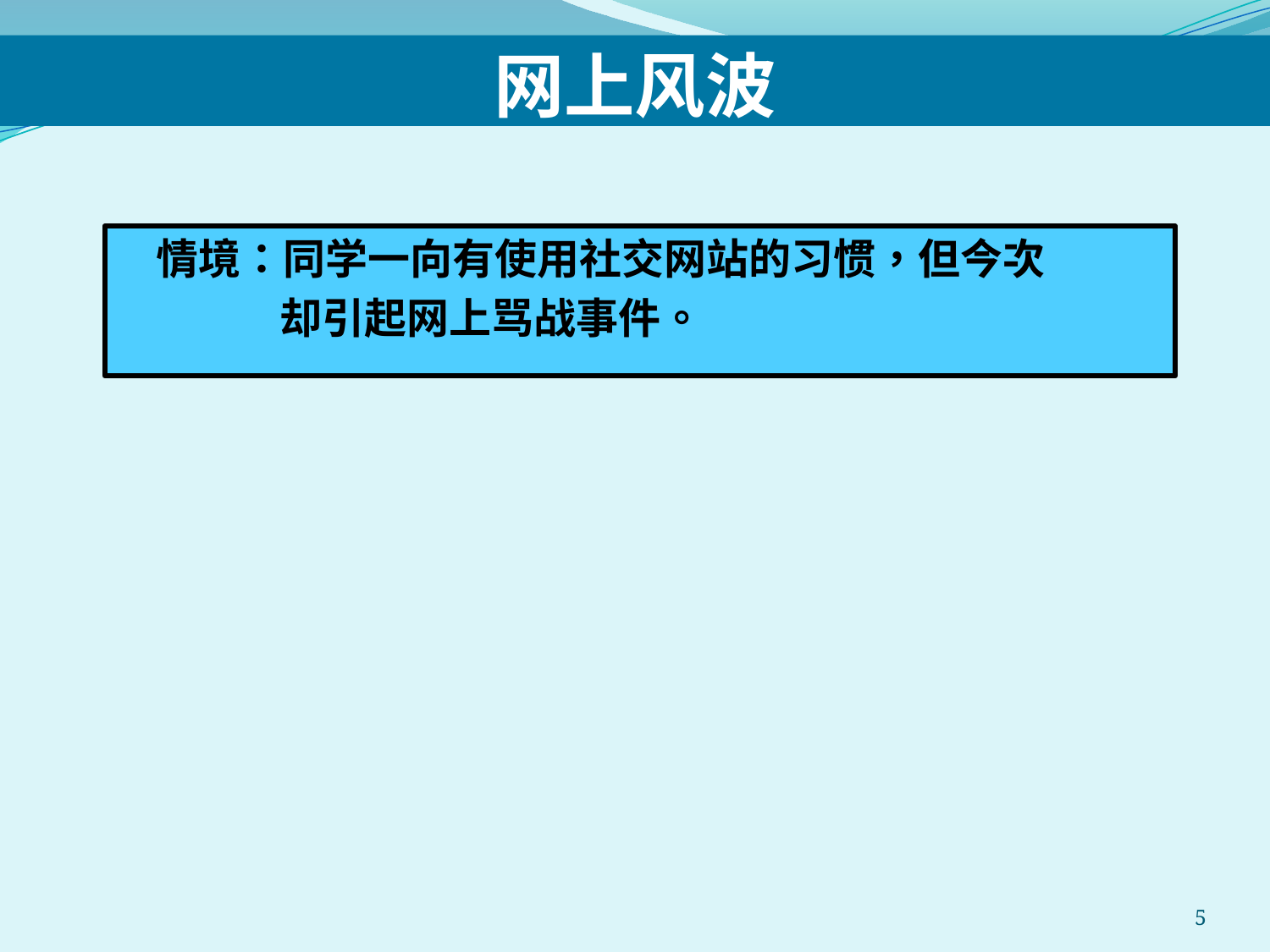

网上风波
   情境：同学一向有使用社交网站的习惯，但今次
                却引起网上骂战事件。

5